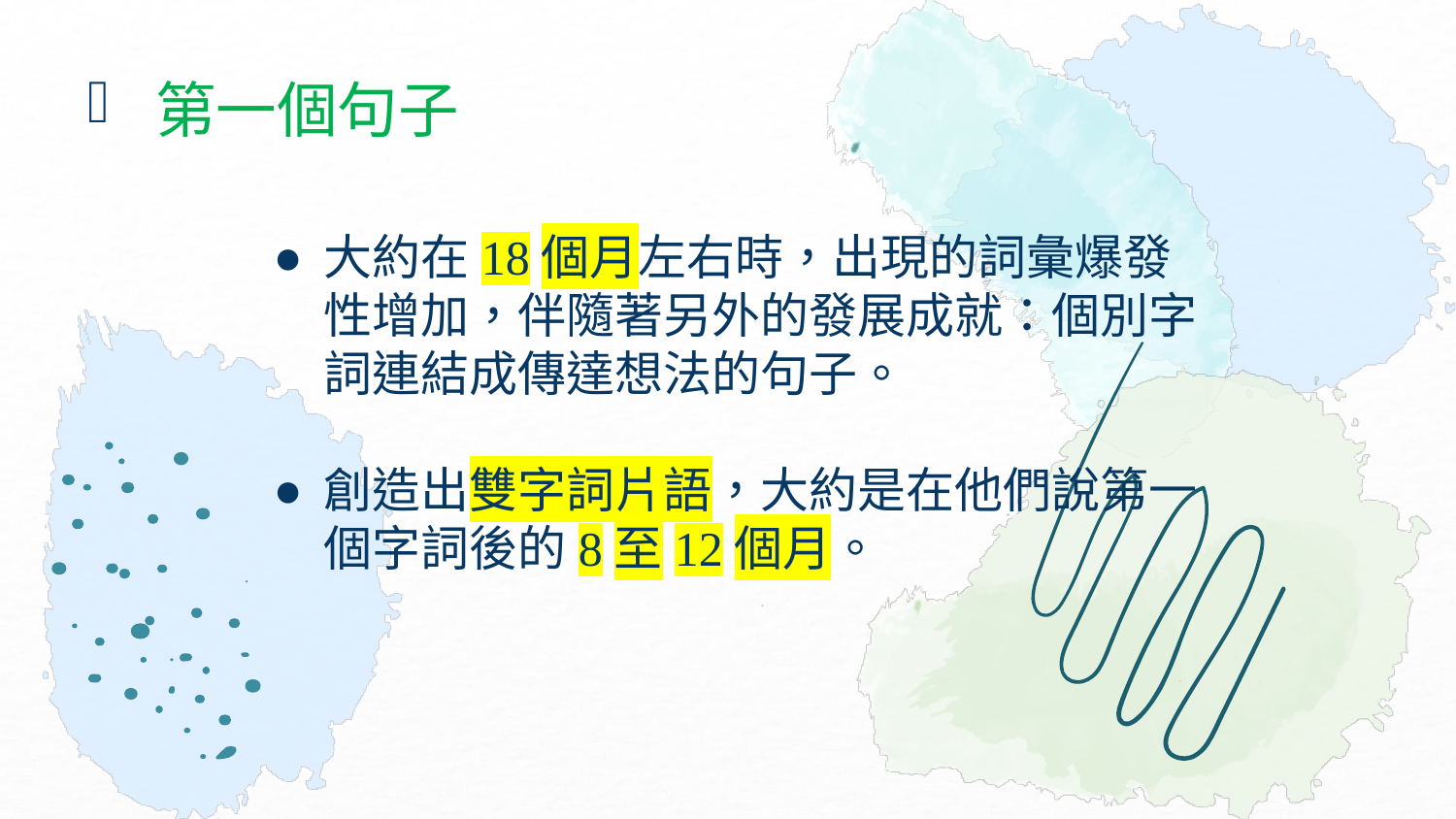

# 第一個句子
大約在18個月左右時，出現的詞彙爆發性增加，伴隨著另外的發展成就：個別字詞連結成傳達想法的句子。

創造出雙字詞片語，大約是在他們說第一個字詞後的8至12個月。